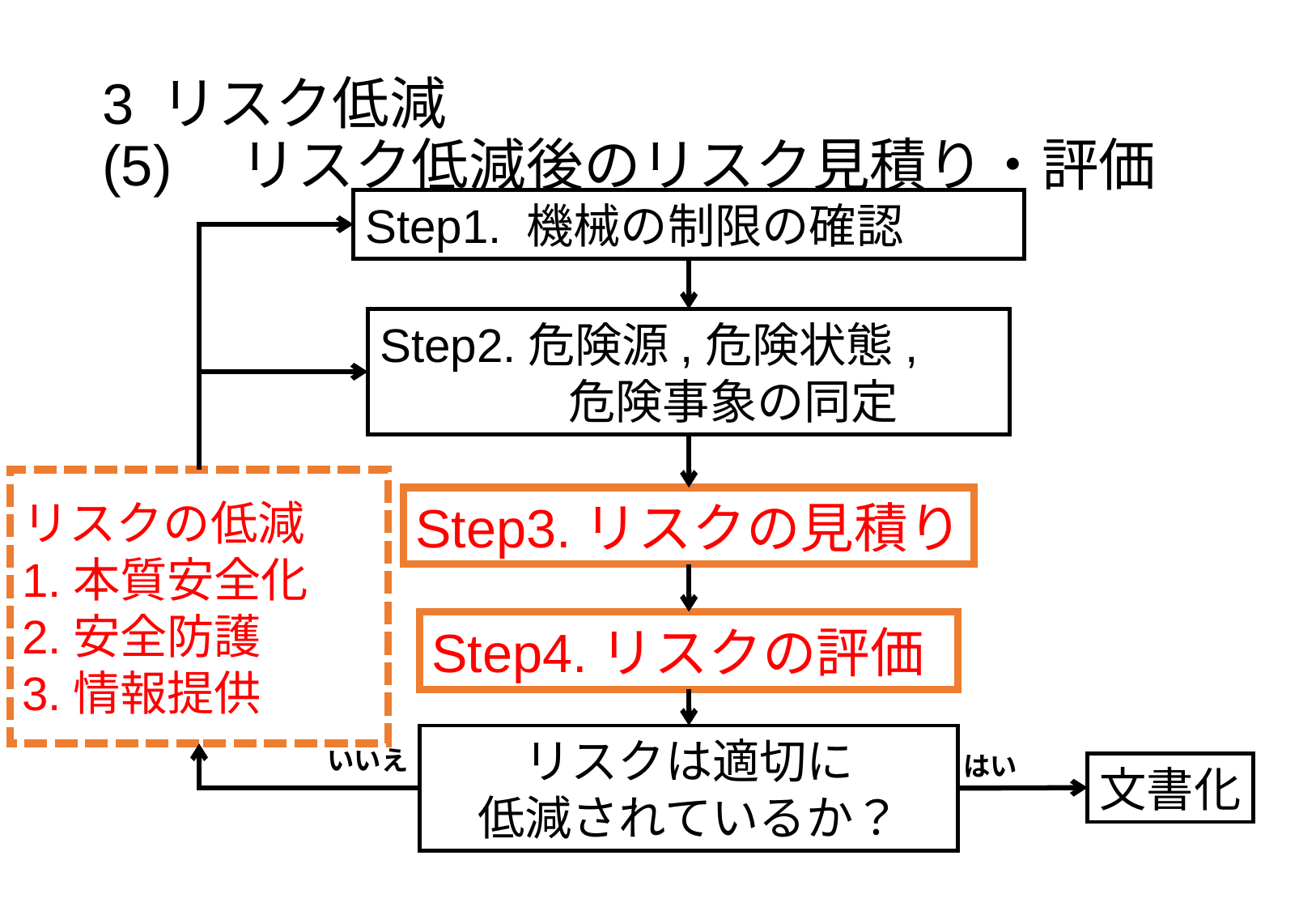

# 3 リスク低減 (5)　リスク低減後のリスク見積り・評価
Step1. 機械の制限の確認
Step2.危険源,危険状態,
　　　　危険事象の同定
リスクの低減
1.本質安全化
2.安全防護
3.情報提供
Step3.リスクの見積り
Step4.リスクの評価
リスクは適切に
低減されているか？
いいえ
はい
文書化